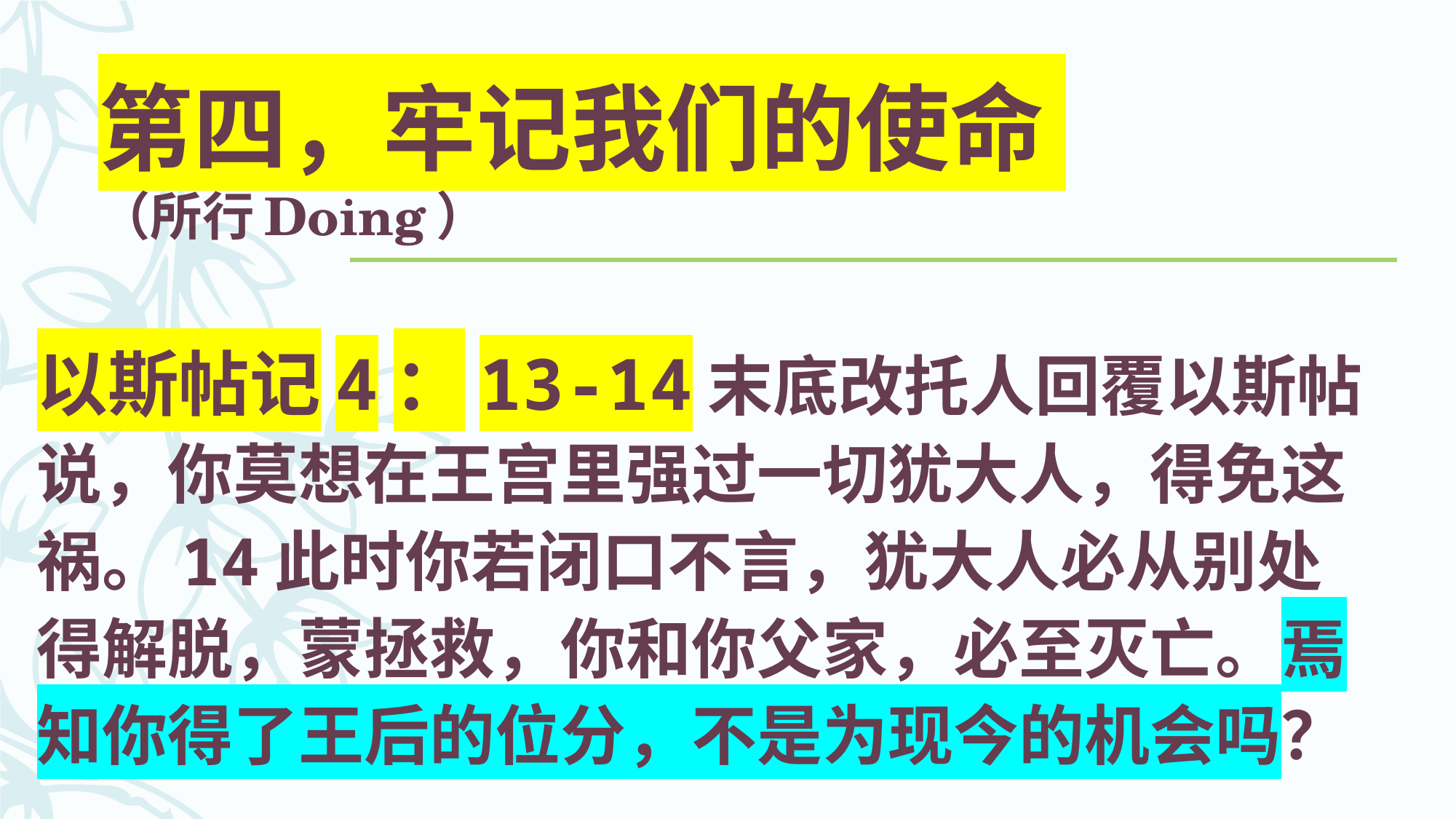

# 第四，牢记我们的使命 （所行Doing）
以斯帖记4：13-14末底改托人回覆以斯帖说，你莫想在王宫里强过一切犹大人，得免这祸。14此时你若闭口不言，犹大人必从别处得解脱，蒙拯救，你和你父家，必至灭亡。焉知你得了王后的位分，不是为现今的机会吗？